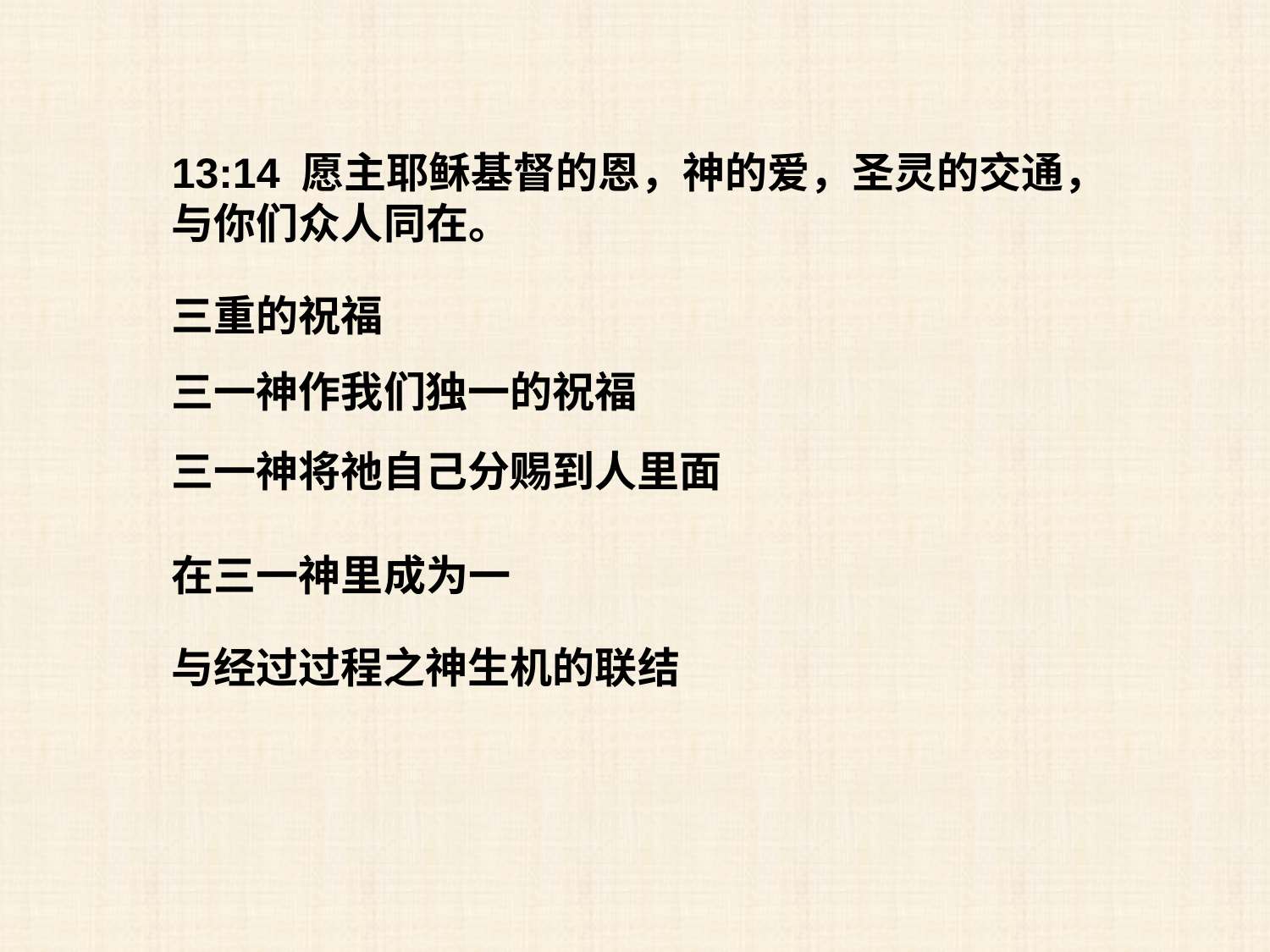

13:14 愿主耶稣基督的恩，神的爱，圣灵的交通，与你们众人同在。
三重的祝福
三一神作我们独一的祝福
三一神将祂自己分赐到人里面
在三一神里成为一
与经过过程之神生机的联结